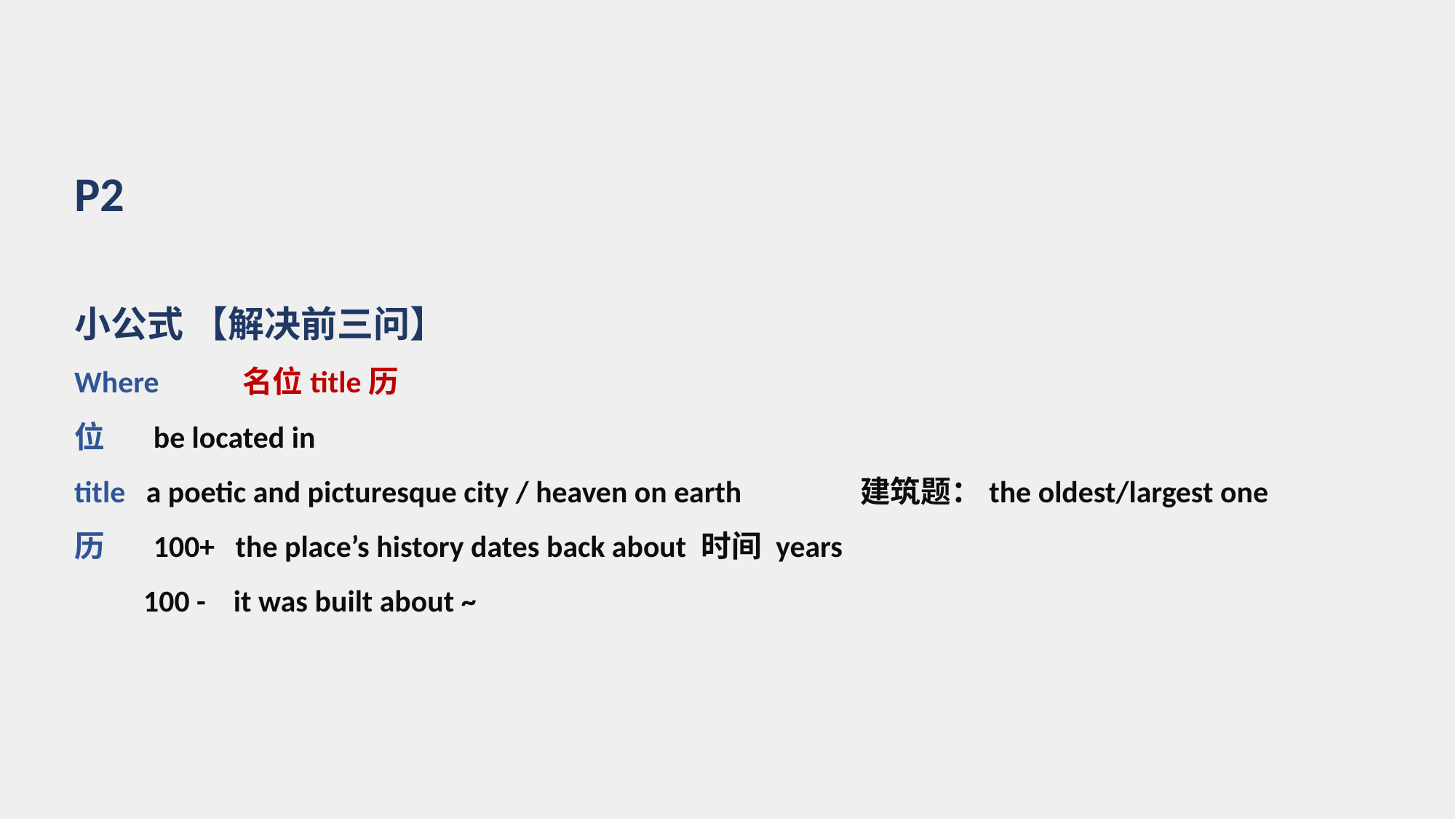

P2

小公式 【解决前三问】
Where           名位title历
位      be located in
title   a poetic and picturesque city / heaven on earth                建筑题：the oldest/largest one
历      100+   the place’s history dates back about 时间 years
          100 -    it was built about ~